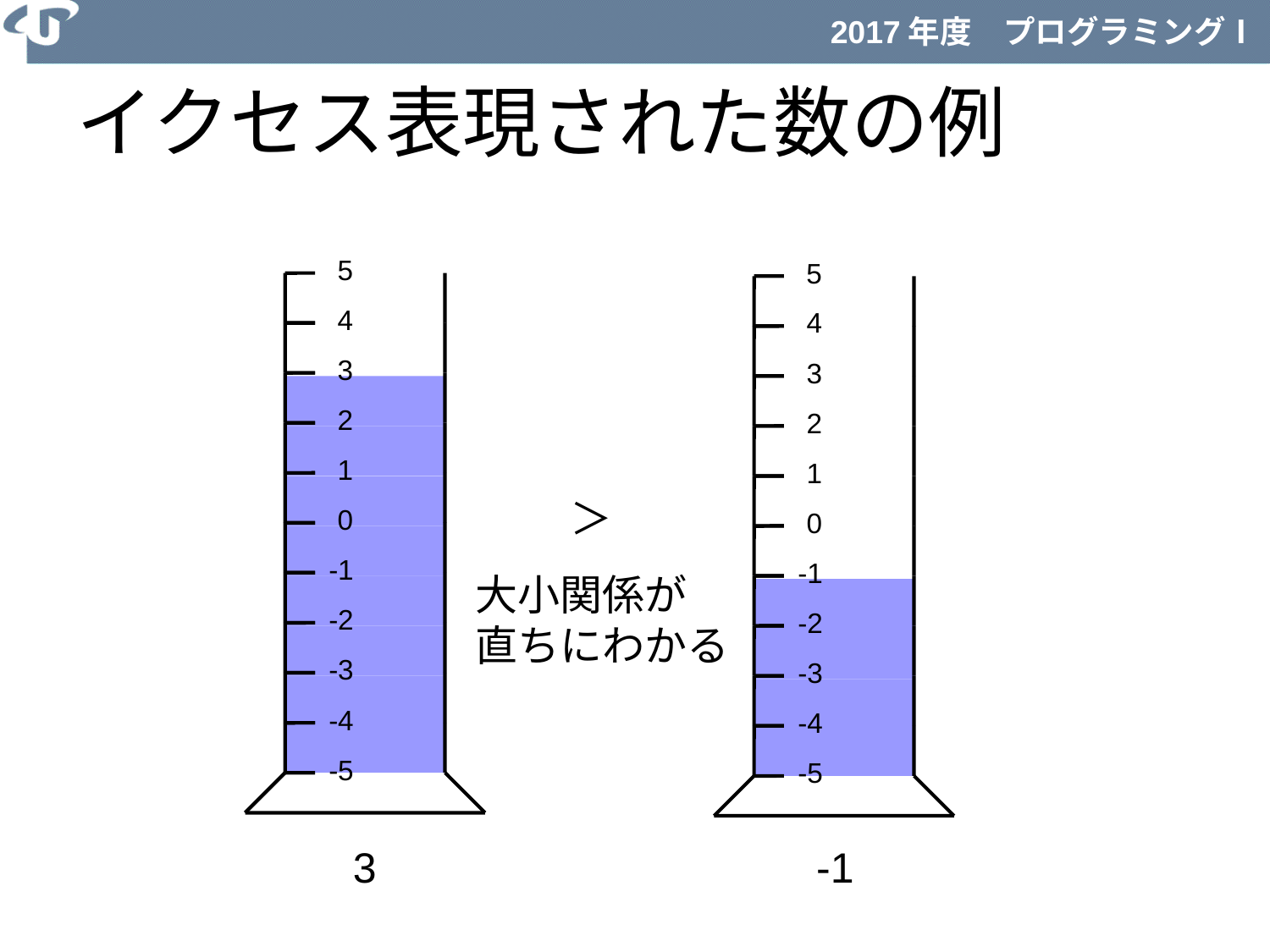

イクセス表現された数の例
5
5

4
4

3
3

2
2

1
1

＞
0
0

-1
-1
大小関係が
直ちにわかる

-2
-2

-3
-3

-4
-4

-5
-5

3
-1